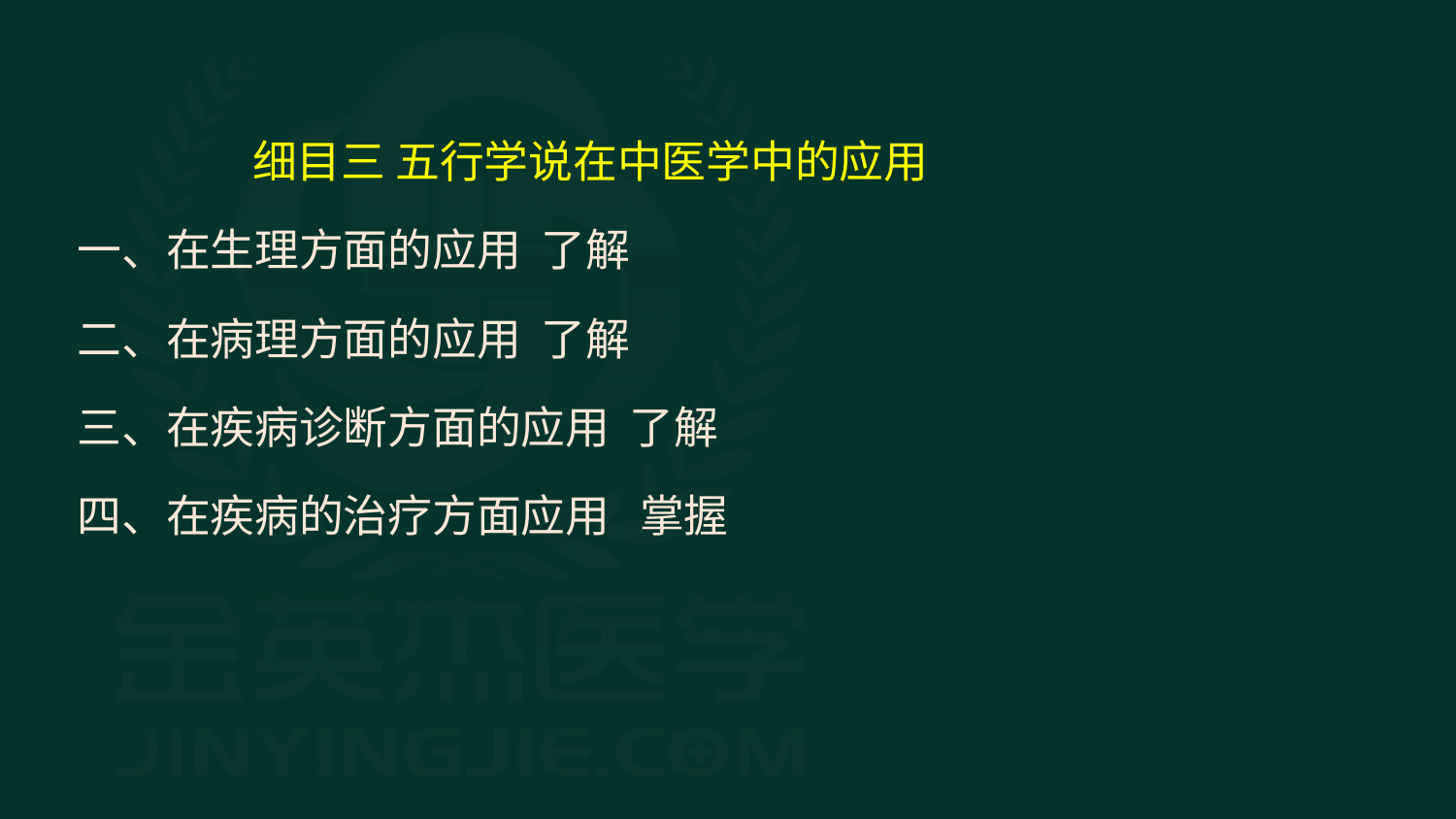

细目三 五行学说在中医学中的应用
一、在生理方面的应用  了解
二、在病理方面的应用  了解
三、在疾病诊断方面的应用  了解
四、在疾病的治疗方面应用   掌握